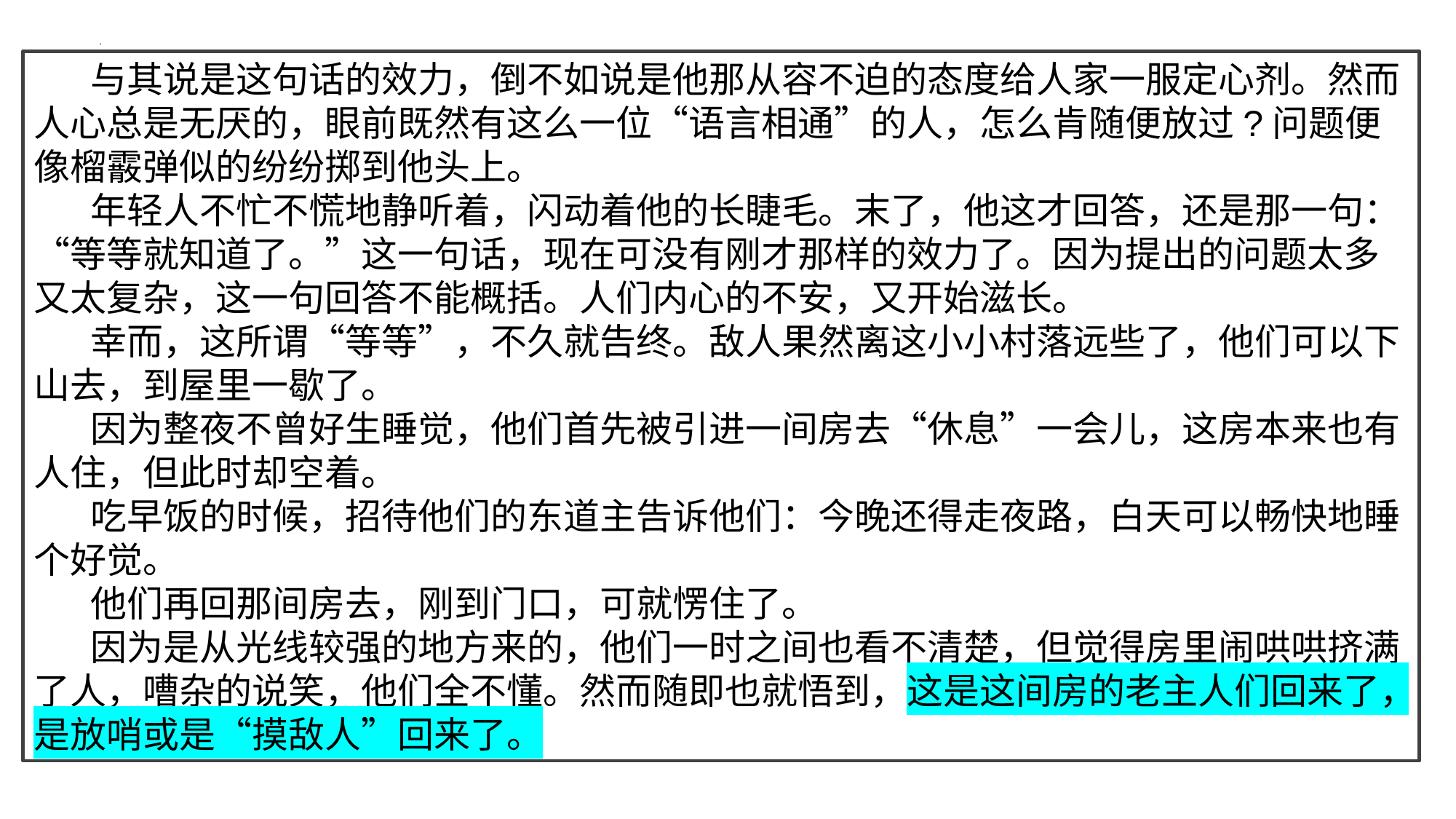

与其说是这句话的效力，倒不如说是他那从容不迫的态度给人家一服定心剂。然而人心总是无厌的，眼前既然有这么一位“语言相通”的人，怎么肯随便放过?问题便像榴霰弹似的纷纷掷到他头上。
  年轻人不忙不慌地静听着，闪动着他的长睫毛。末了，他这才回答，还是那一句：“等等就知道了。”这一句话，现在可没有刚才那样的效力了。因为提出的问题太多又太复杂，这一句回答不能概括。人们内心的不安，又开始滋长。
  幸而，这所谓“等等”，不久就告终。敌人果然离这小小村落远些了，他们可以下山去，到屋里一歇了。
  因为整夜不曾好生睡觉，他们首先被引进一间房去“休息”一会儿，这房本来也有人住，但此时却空着。
  吃早饭的时候，招待他们的东道主告诉他们：今晚还得走夜路，白天可以畅快地睡个好觉。
  他们再回那间房去，刚到门口，可就愣住了。
  因为是从光线较强的地方来的，他们一时之间也看不清楚，但觉得房里闹哄哄挤满了人，嘈杂的说笑，他们全不懂。然而随即也就悟到，这是这间房的老主人们回来了，是放哨或是“摸敌人”回来了。